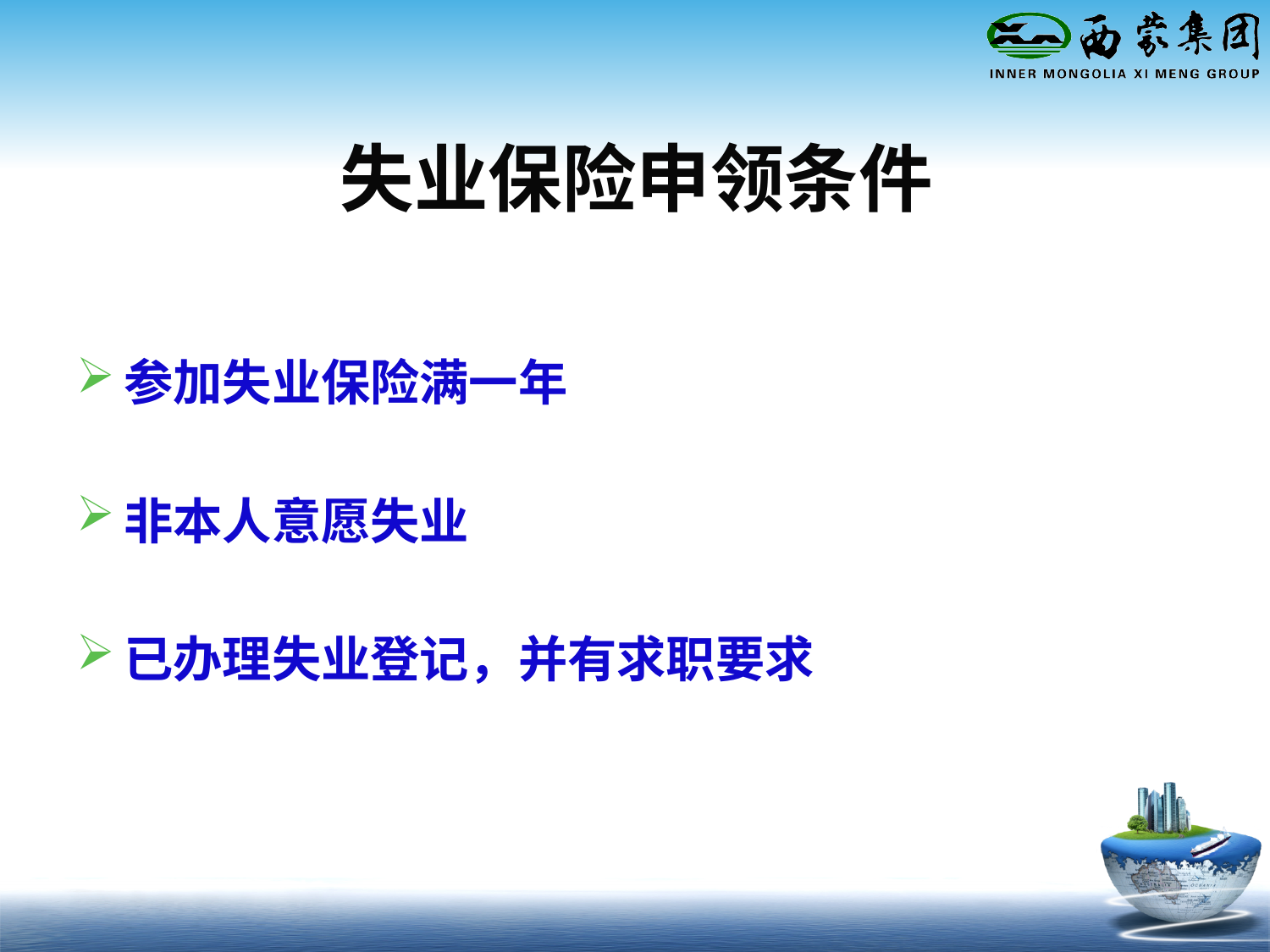

# 失业保险申领条件

参加失业保险满一年

非本人意愿失业

已办理失业登记，并有求职要求